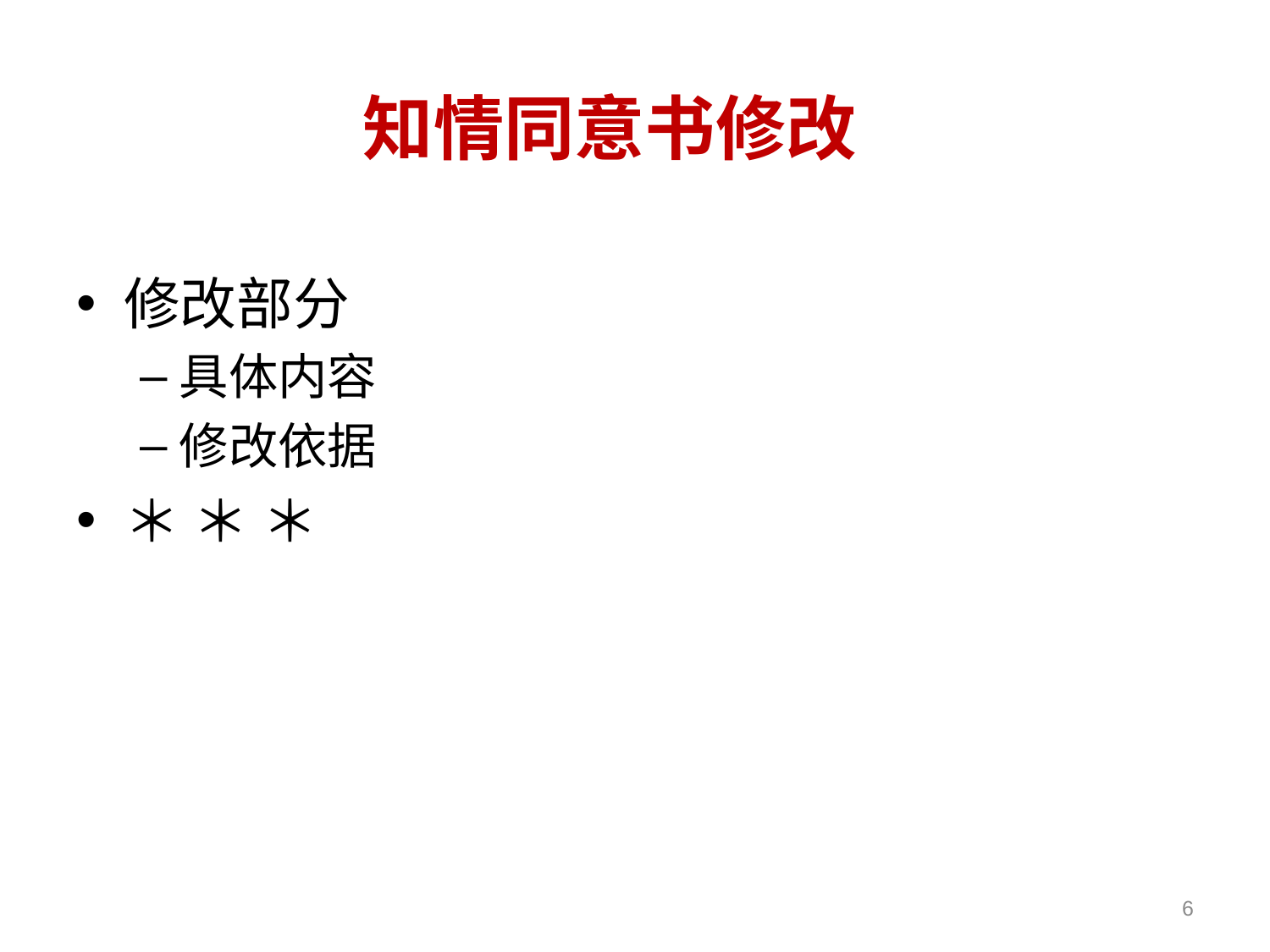

# 知情同意书修改
修改部分
具体内容
修改依据
＊ ＊ ＊

6